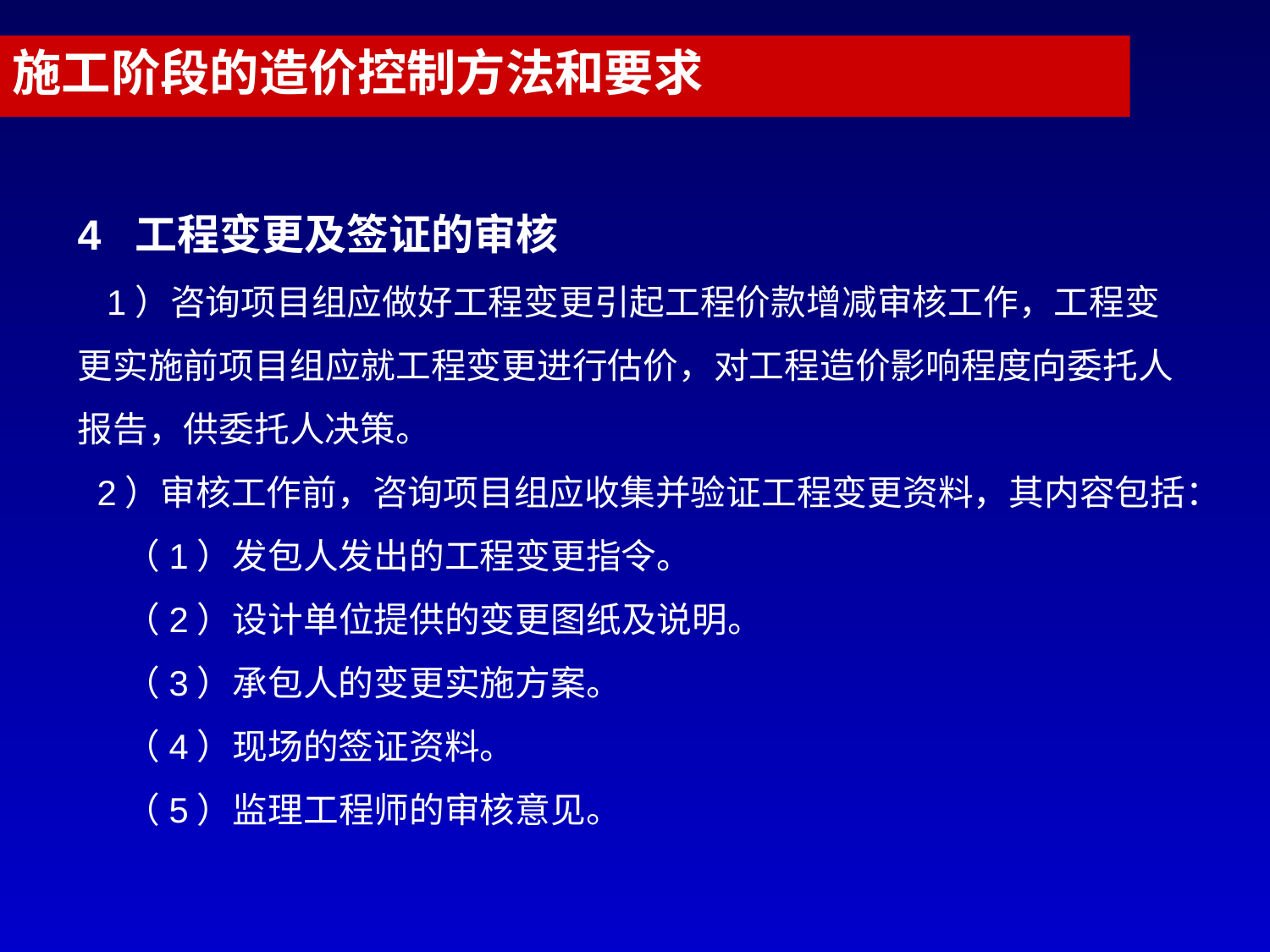

施工阶段的造价控制方法和要求
4  工程变更及签证的审核
   1）咨询项目组应做好工程变更引起工程价款增减审核工作，工程变更实施前项目组应就工程变更进行估价，对工程造价影响程度向委托人报告，供委托人决策。
  2）审核工作前，咨询项目组应收集并验证工程变更资料，其内容包括：
     （1）发包人发出的工程变更指令。
     （2）设计单位提供的变更图纸及说明。
     （3）承包人的变更实施方案。
     （4）现场的签证资料。
     （5）监理工程师的审核意见。
101